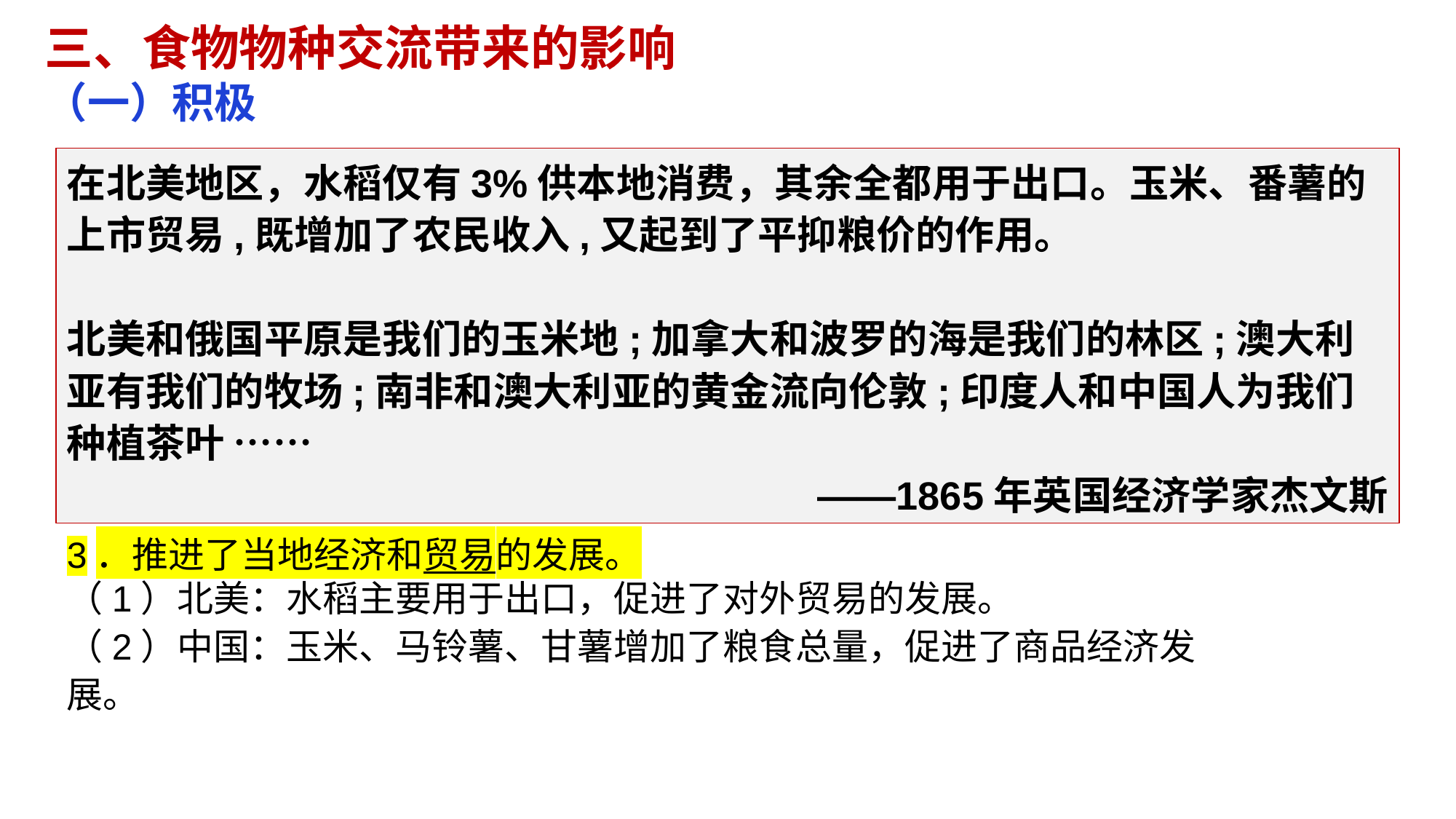

三、食物物种交流带来的影响
（一）积极
在北美地区，水稻仅有3%供本地消费，其余全都用于出口。玉米、番薯的上市贸易,既增加了农民收入,又起到了平抑粮价的作用。

北美和俄国平原是我们的玉米地;加拿大和波罗的海是我们的林区;澳大利亚有我们的牧场;南非和澳大利亚的黄金流向伦敦;印度人和中国人为我们种植茶叶 ……
          ——1865年英国经济学家杰文斯
3．推进了当地经济和贸易的发展。（1）北美：水稻主要用于出口，促进了对外贸易的发展。（2）中国：玉米、马铃薯、甘薯增加了粮食总量，促进了商品经济发展。